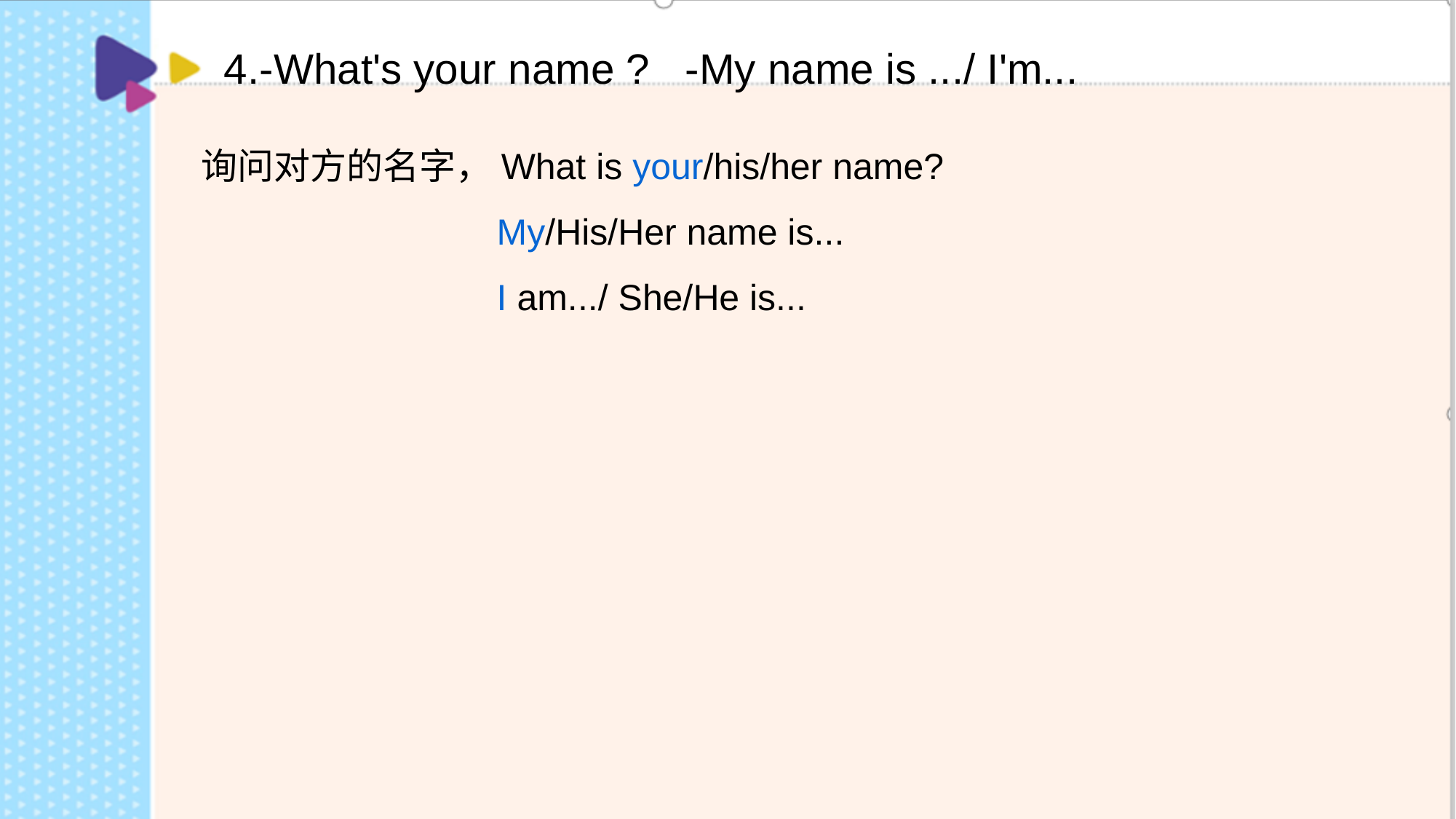

4.-What's your name ?   -My name is .../ I'm...
询问对方的名字，What is your/his/her name?
                             My/His/Her name is...
                             I am.../ She/He is...